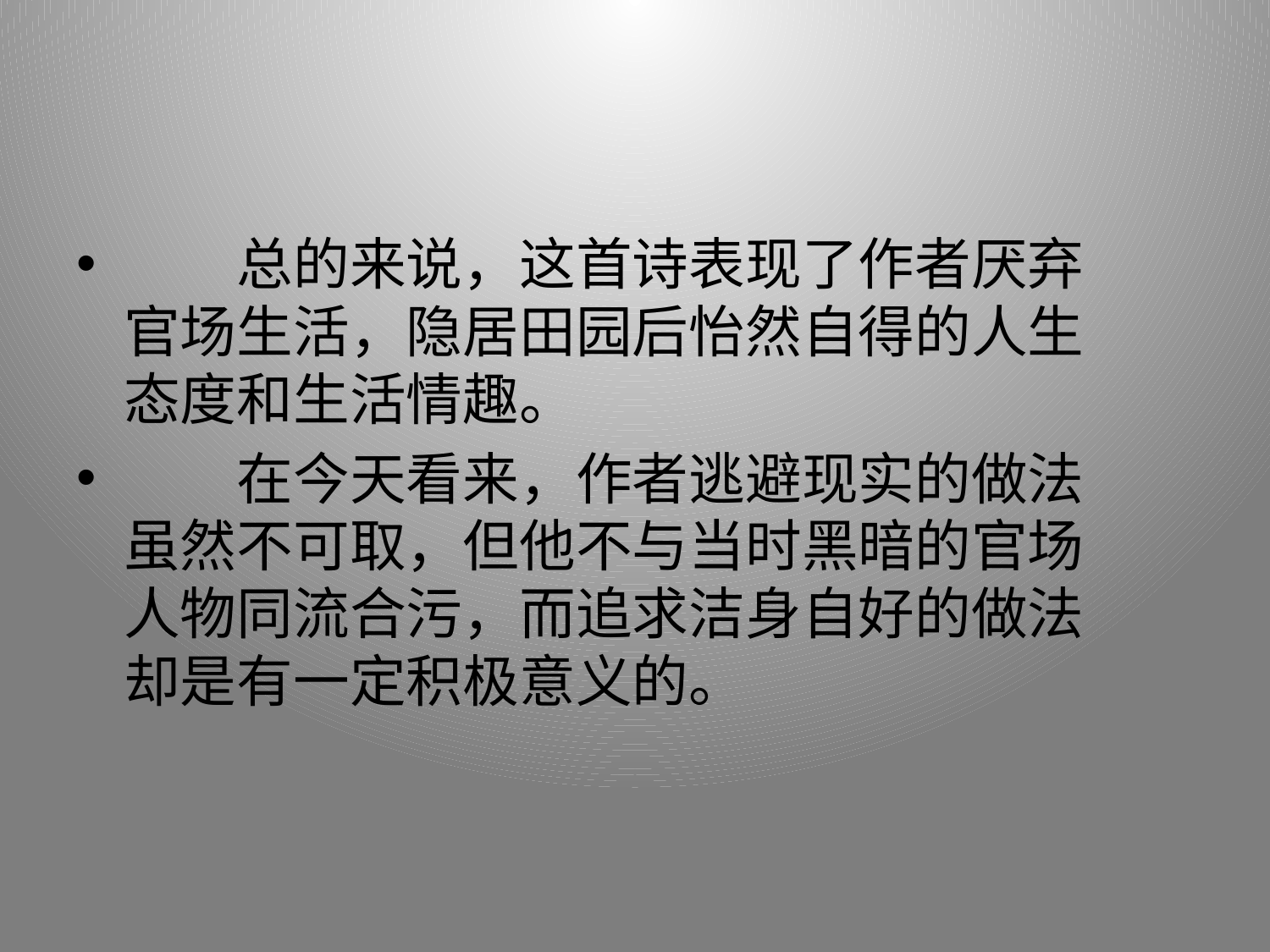

总的来说，这首诗表现了作者厌弃官场生活，隐居田园后怡然自得的人生态度和生活情趣。
　　在今天看来，作者逃避现实的做法虽然不可取，但他不与当时黑暗的官场人物同流合污，而追求洁身自好的做法却是有一定积极意义的。